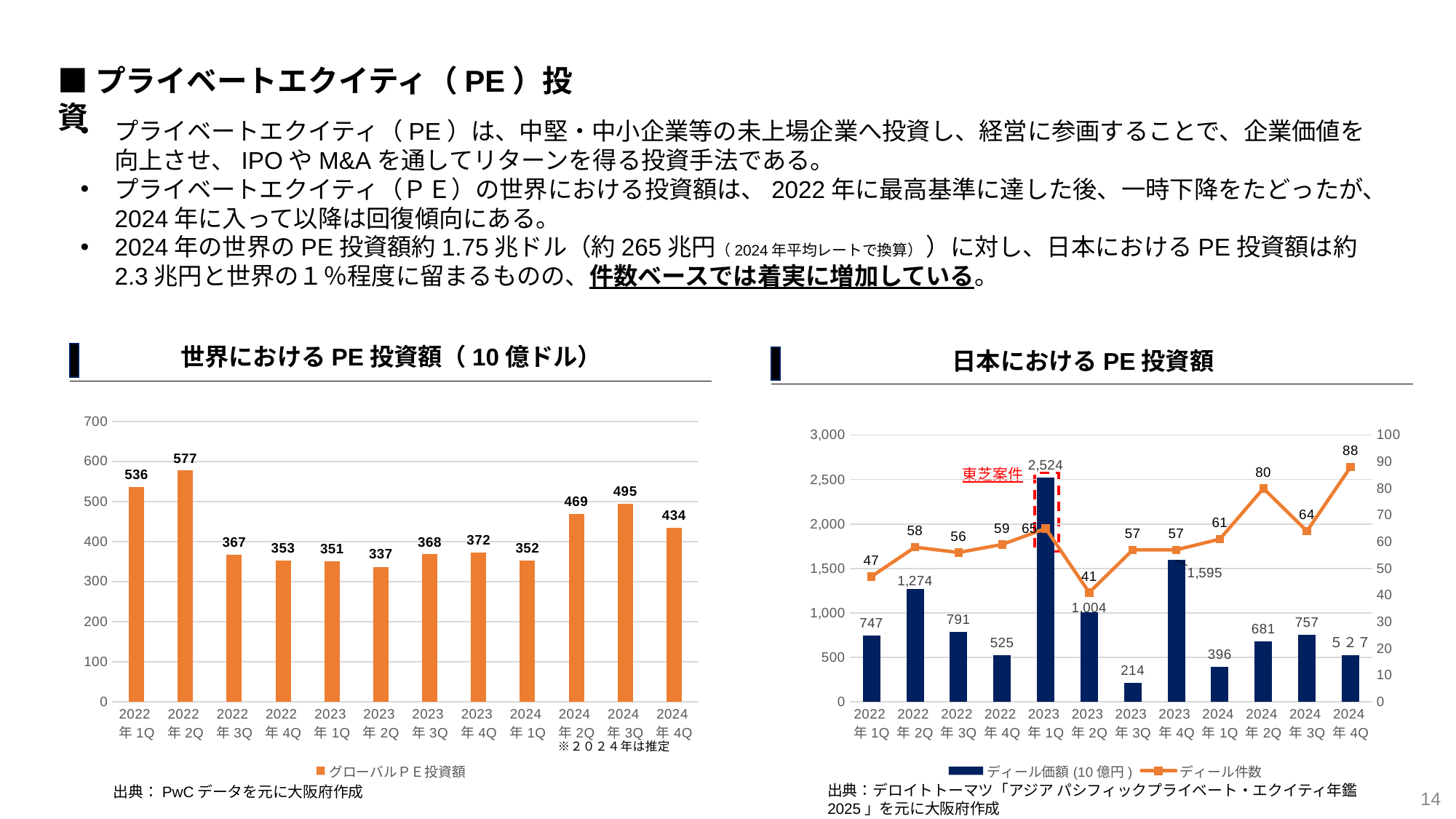

■プライベートエクイティ（PE）投資
プライベートエクイティ（PE）は、中堅・中小企業等の未上場企業へ投資し、経営に参画することで、企業価値を向上させ、IPOやM&Aを通してリターンを得る投資手法である。
プライベートエクイティ（ＰＥ）の世界における投資額は、2022年に最高基準に達した後、一時下降をたどったが、2024年に入って以降は回復傾向にある。
2024年の世界のPE投資額約1.75兆ドル（約265兆円（2024年平均レートで換算） ）に対し、日本におけるPE投資額は約2.3兆円と世界の１％程度に留まるものの、件数ベースでは着実に増加している。
世界におけるPE投資額（10億ドル）

日本におけるPE投資額

### Chart

| Category | グローバルＰＥ投資額 |
|---|---|
| 2022年1Q | 536.0 |
| 2022年2Q | 577.0 |
| 2022年3Q | 367.0 |
| 2022年4Q | 353.0 |
| 2023年1Q | 351.0 |
| 2023年2Q | 337.0 |
| 2023年3Q | 368.0 |
| 2023年4Q | 372.0 |
| 2024年1Q | 352.0 |
| 2024年2Q | 469.0 |
| 2024年3Q | 495.0 |
| 2024年4Q | 434.0 |

### Chart

| Category | ディール価額(10億円) | ディール件数 |
|---|---|---|
| 2022年1Q | 747.0 | 47.0 |
| 2022年2Q | 1274.0 | 58.0 |
| 2022年3Q | 791.0 | 56.0 |
| 2022年4Q | 525.0 | 59.0 |
| 2023年1Q | 2524.0 | 65.0 |
| 2023年2Q | 1004.0 | 41.0 |
| 2023年3Q | 214.0 | 57.0 |
| 2023年4Q | 1595.0 | 57.0 |
| 2024年1Q | 396.0 | 61.0 |
| 2024年2Q | 681.0 | 80.0 |
| 2024年3Q | 757.0 | 64.0 |
| 2024年4Q | 528.0 | 88.0 |
東芝案件

出典：デロイトトーマツ「アジア パシフィックプライベート・エクイティ年鑑 2025」を元に大阪府作成
出典：PwCデータを元に大阪府作成
14